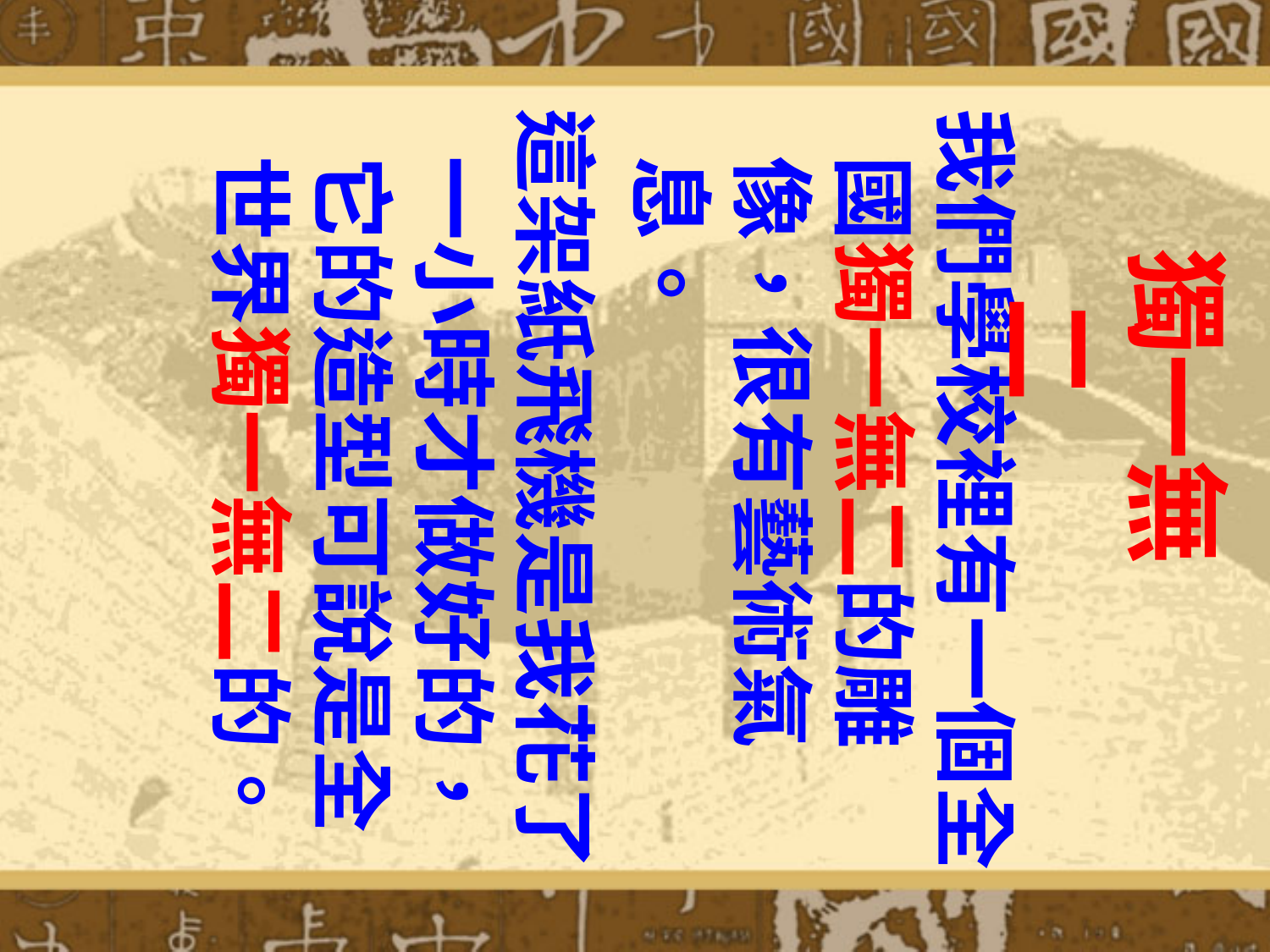

這架紙飛機是我花了一小時才做好的，它的造型可說是全世界獨一無二的。
我們學校裡有一個全國獨一無二的雕像，很有藝術氣息。
獨一無二